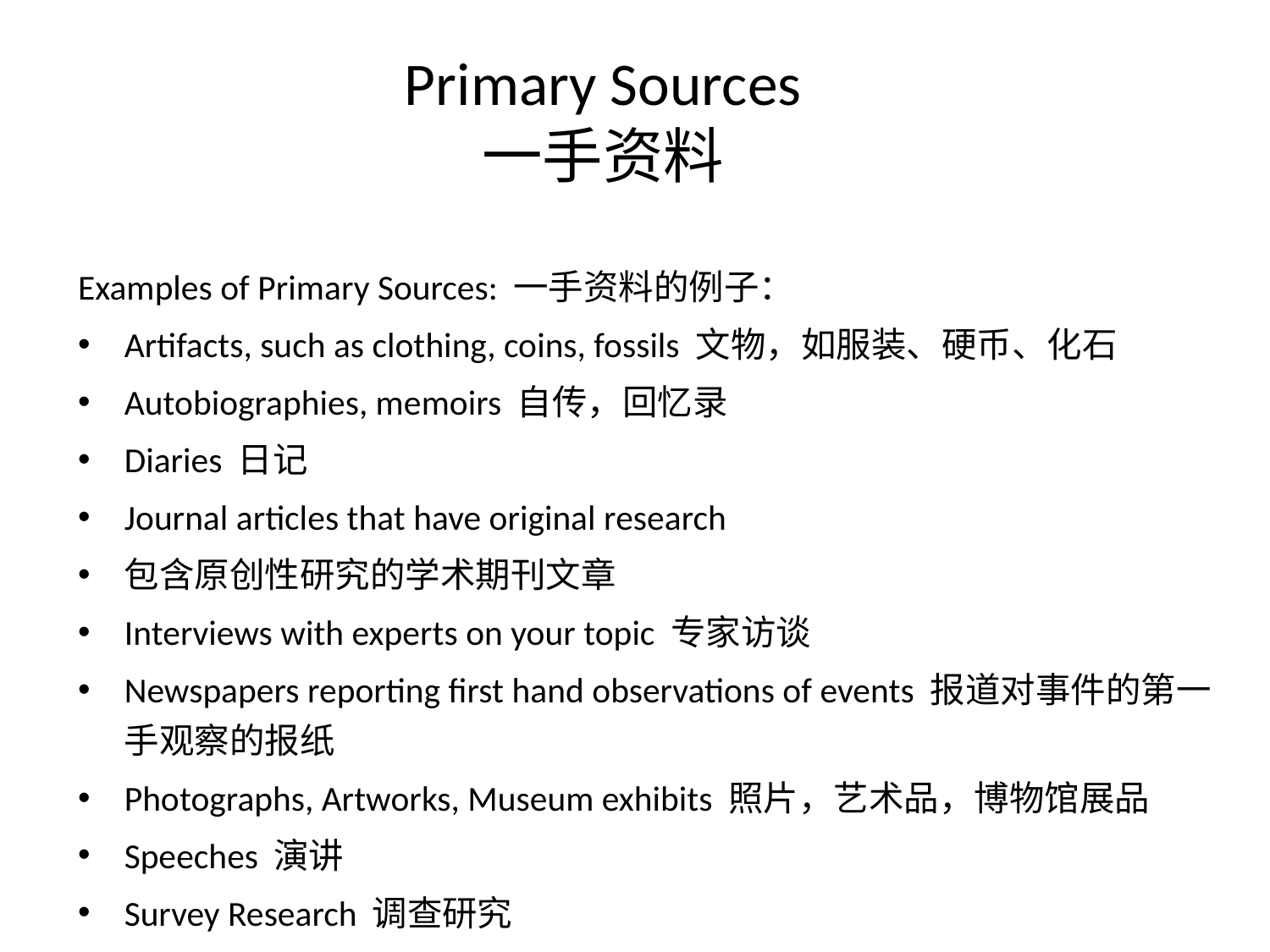

# Primary Sources 一手资料
Examples of Primary Sources: 一手资料的例子：
Artifacts, such as clothing, coins, fossils 文物，如服装、硬币、化石
Autobiographies, memoirs 自传，回忆录
Diaries 日记
Journal articles that have original research
包含原创性研究的学术期刊文章
Interviews with experts on your topic 专家访谈
Newspapers reporting first hand observations of events 报道对事件的第一手观察的报纸
Photographs, Artworks, Museum exhibits 照片，艺术品，博物馆展品
Speeches 演讲
Survey Research 调查研究